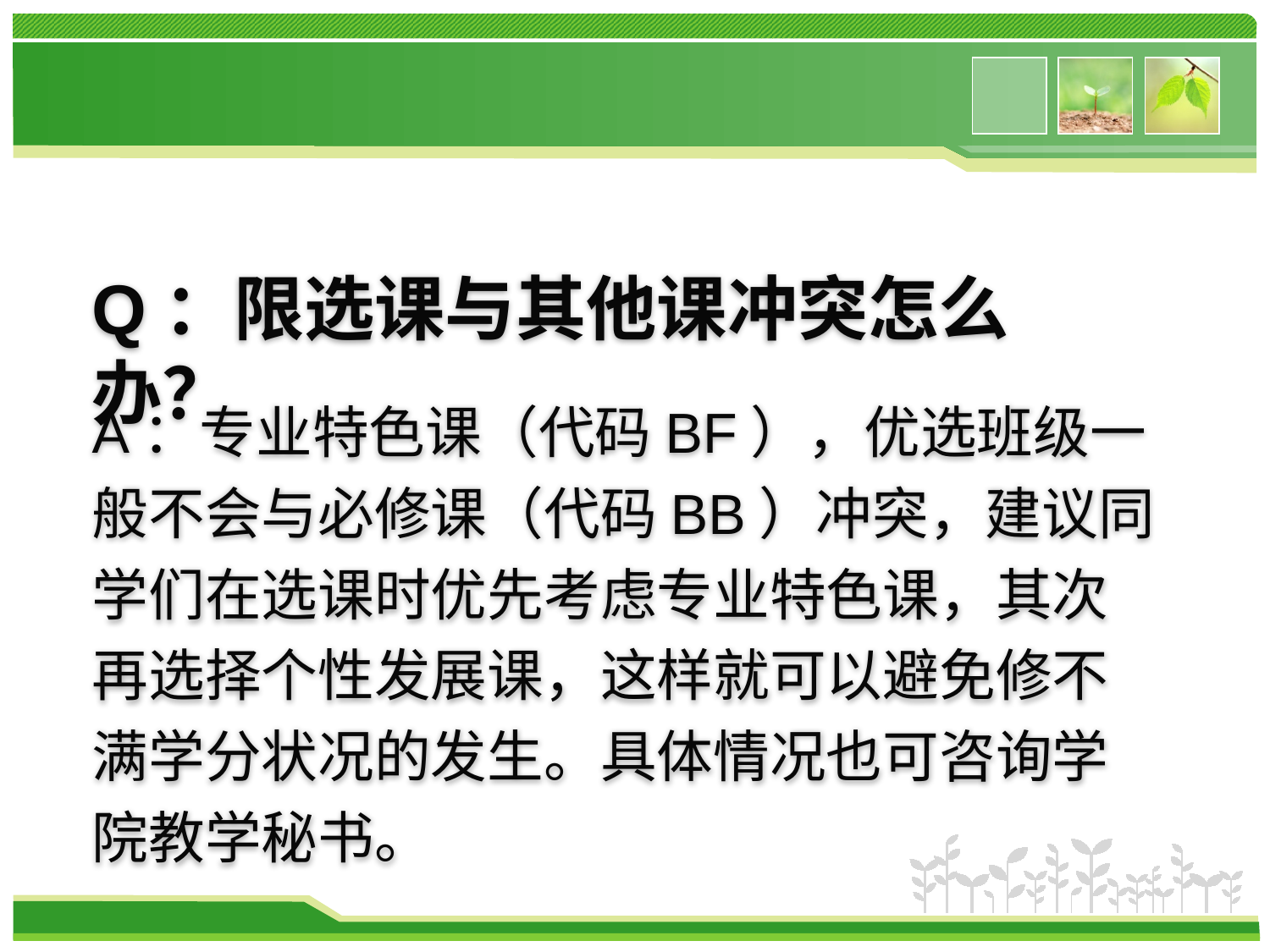

Q：限选课与其他课冲突怎么办？
A：专业特色课（代码BF），优选班级一般不会与必修课（代码BB）冲突，建议同学们在选课时优先考虑专业特色课，其次再选择个性发展课，这样就可以避免修不满学分状况的发生。具体情况也可咨询学院教学秘书。